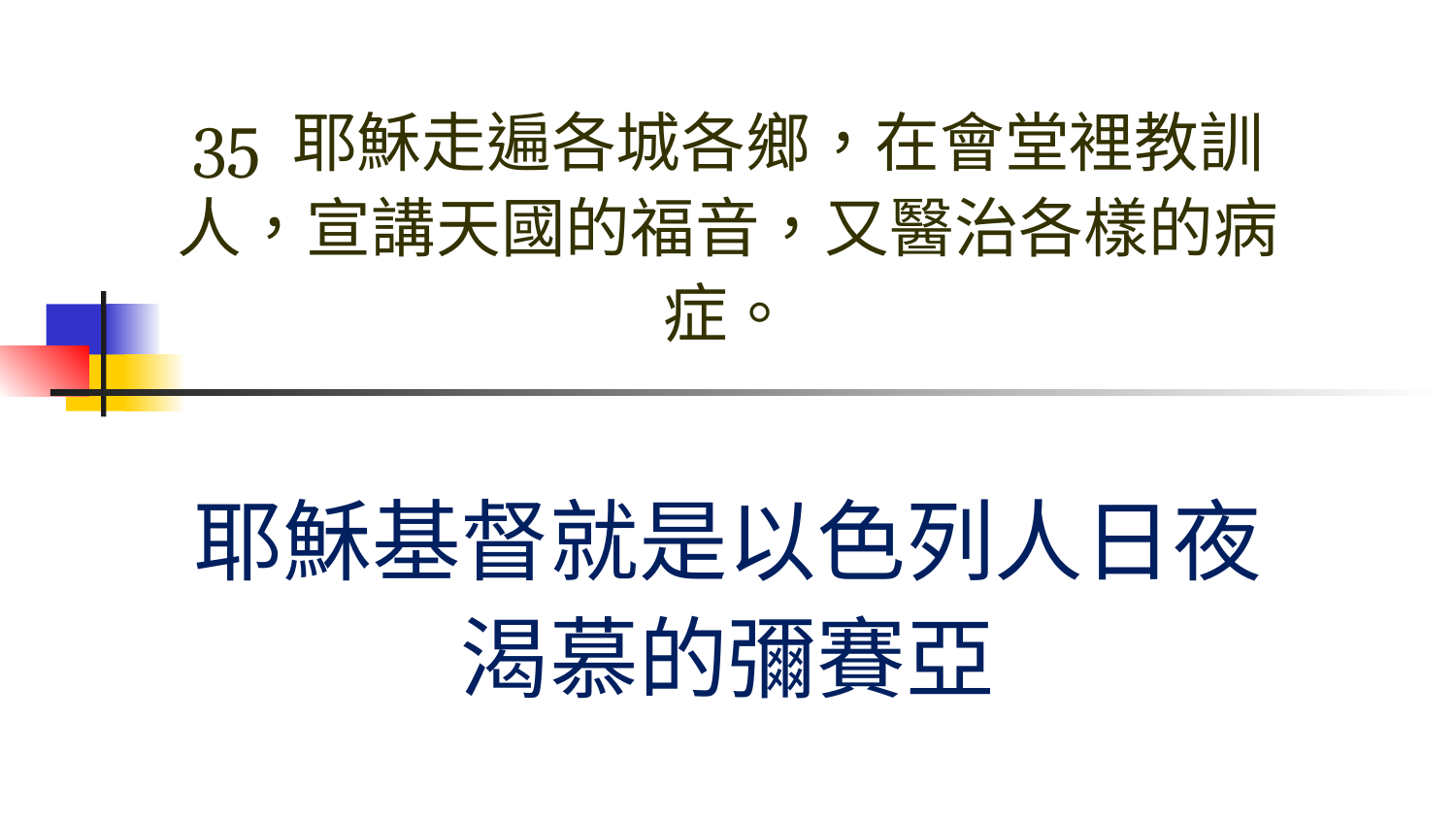

# 35 耶穌走遍各城各鄉，在會堂裡教訓人，宣講天國的福音，又醫治各樣的病症。
耶穌基督就是以色列人日夜渴慕的彌賽亞